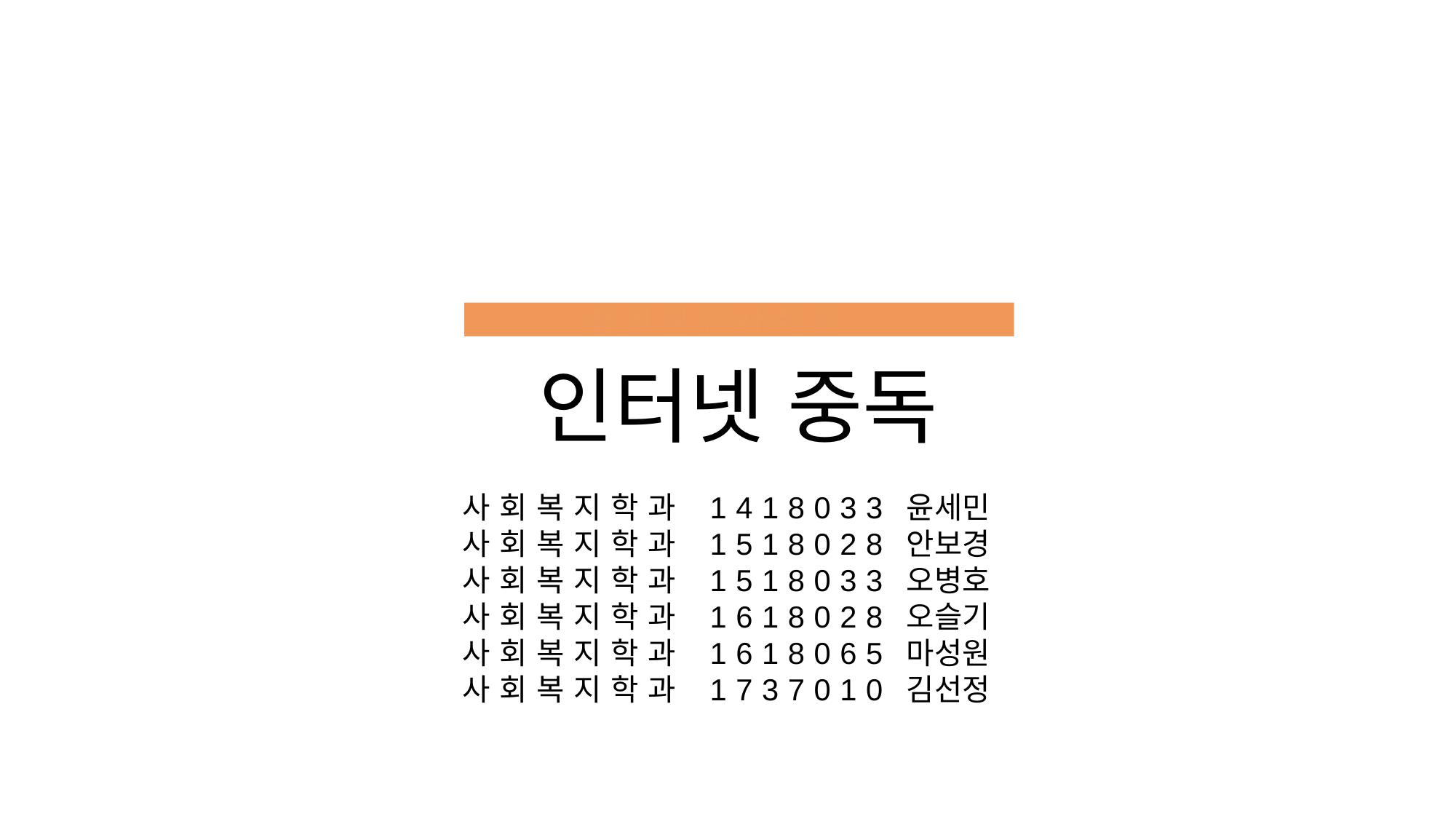

정신보건사회복지론

인터넷 중독
사회복지학과 1418033
사회복지학과 1518028
사회복지학과 1518033
사회복지학과 1618028
사회복지학과 1618065
사회복지학과 1737010
 윤세민
 안보경
 오병호
 오슬기
 마성원
 김선정